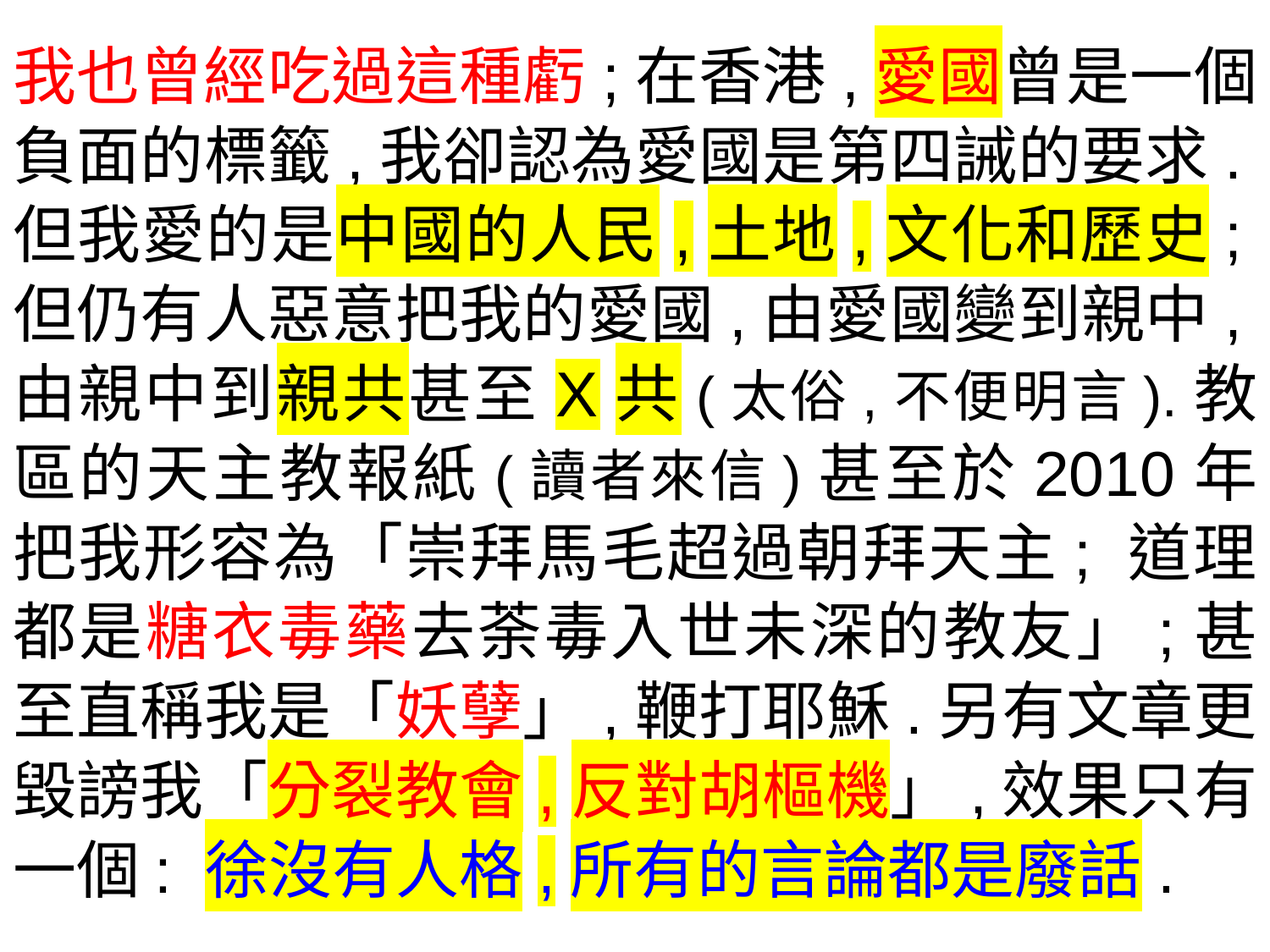

我也曾經吃過這種虧;在香港,愛國曾是一個負面的標籤,我卻認為愛國是第四誡的要求.但我愛的是中國的人民,土地,文化和歷史;但仍有人惡意把我的愛國,由愛國變到親中,由親中到親共甚至X共(太俗,不便明言).教區的天主教報紙(讀者來信)甚至於2010年把我形容為「崇拜馬毛超過朝拜天主; 道理都是糖衣毒藥去荼毒入世未深的教友」;甚至直稱我是「妖孽」,鞭打耶穌.另有文章更毀謗我「分裂教會,反對胡樞機」,效果只有一個: 徐沒有人格,所有的言論都是廢話.